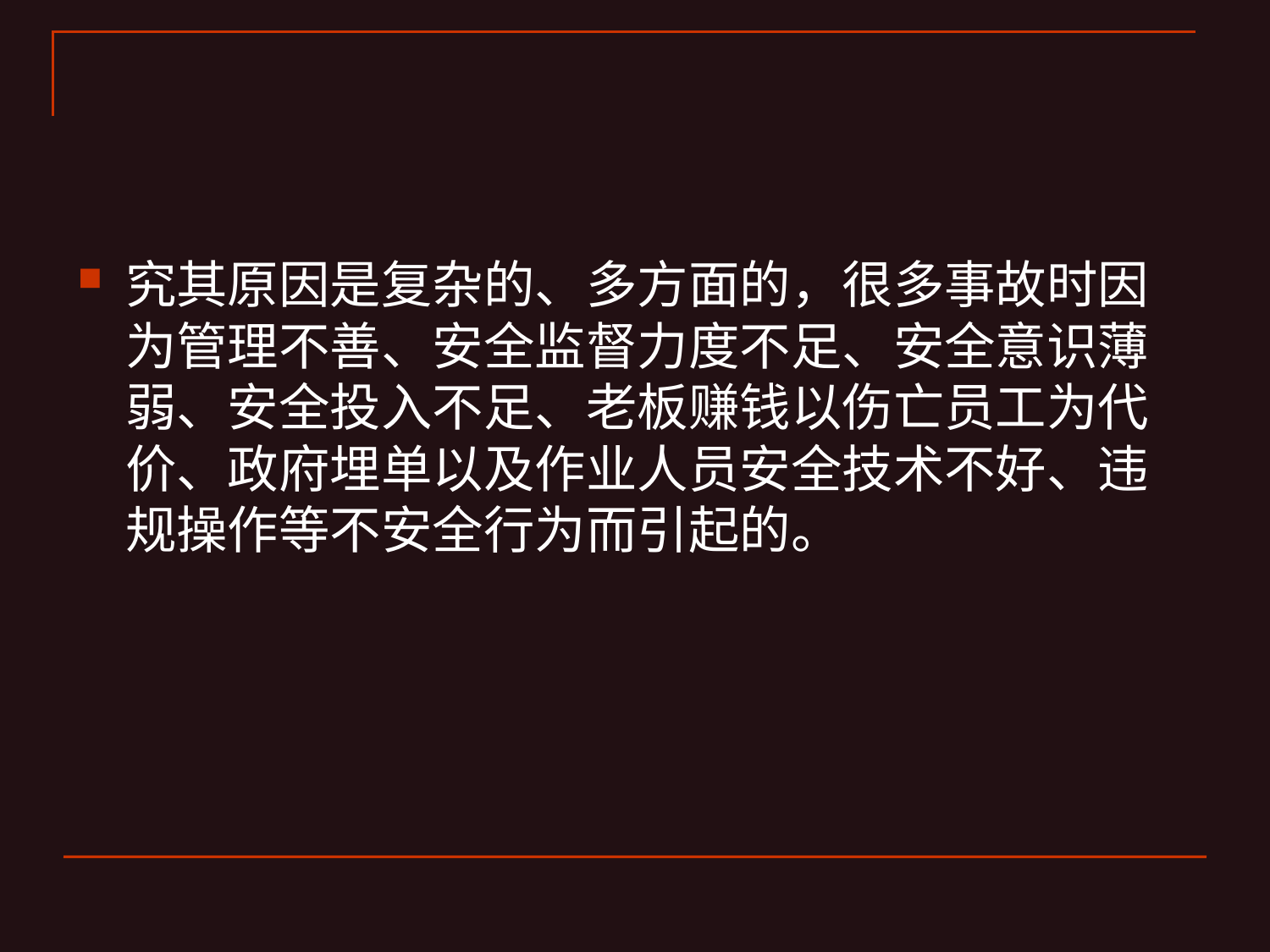

究其原因是复杂的、多方面的，很多事故时因为管理不善、安全监督力度不足、安全意识薄弱、安全投入不足、老板赚钱以伤亡员工为代价、政府埋单以及作业人员安全技术不好、违规操作等不安全行为而引起的。